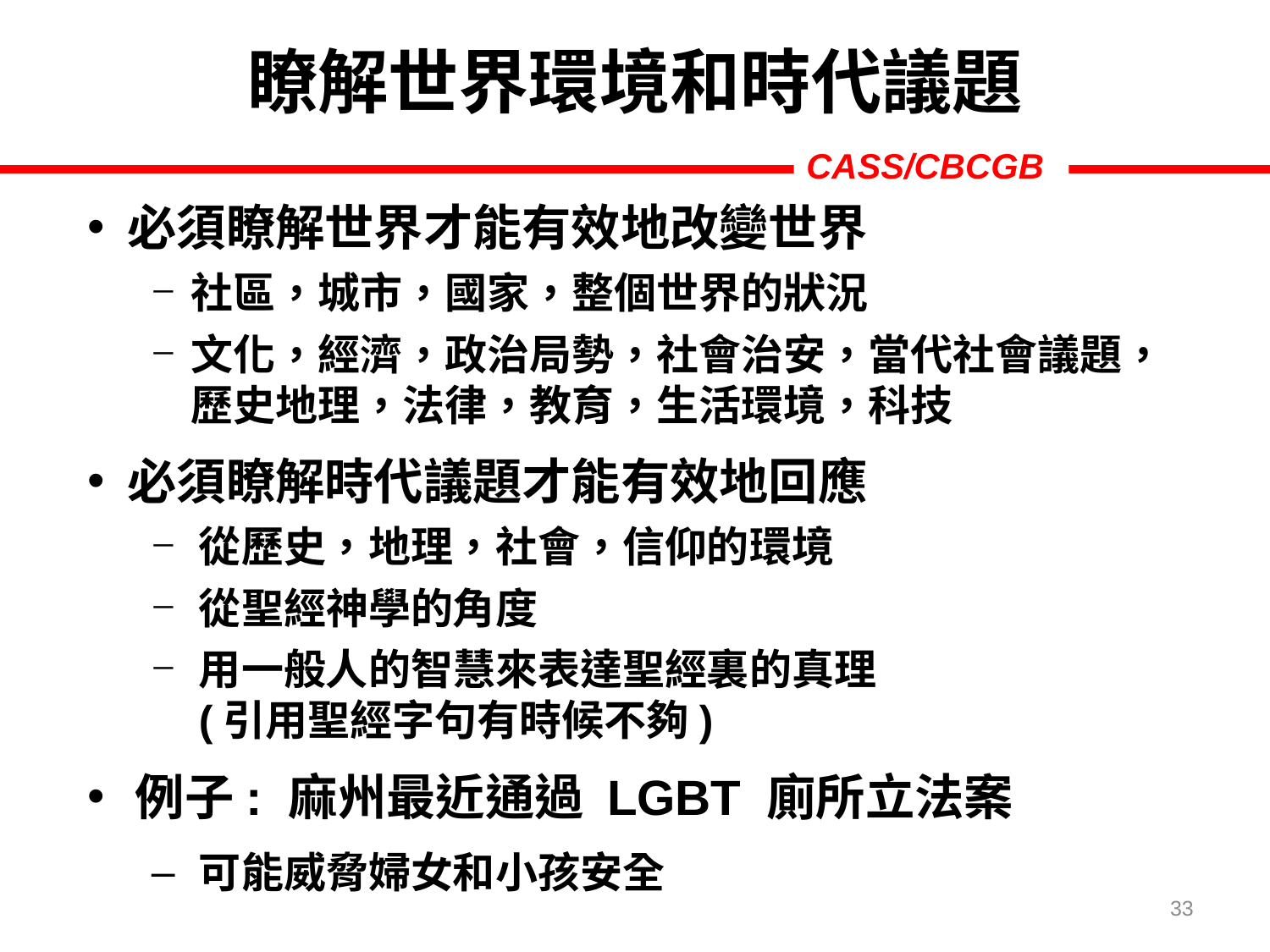

# 瞭解世界環境和時代議題
必須瞭解世界才能有效地改變世界
社區，城市，國家，整個世界的狀況
文化，經濟，政治局勢，社會治安，當代社會議題，歷史地理，法律，教育，生活環境，科技
必須瞭解時代議題才能有效地回應
從歷史，地理，社會，信仰的環境
從聖經神學的角度
用一般人的智慧來表達聖經裏的真理
(引用聖經字句有時候不夠)
例子: 麻州最近通過 LGBT 廁所立法案
可能威脅婦女和小孩安全

33